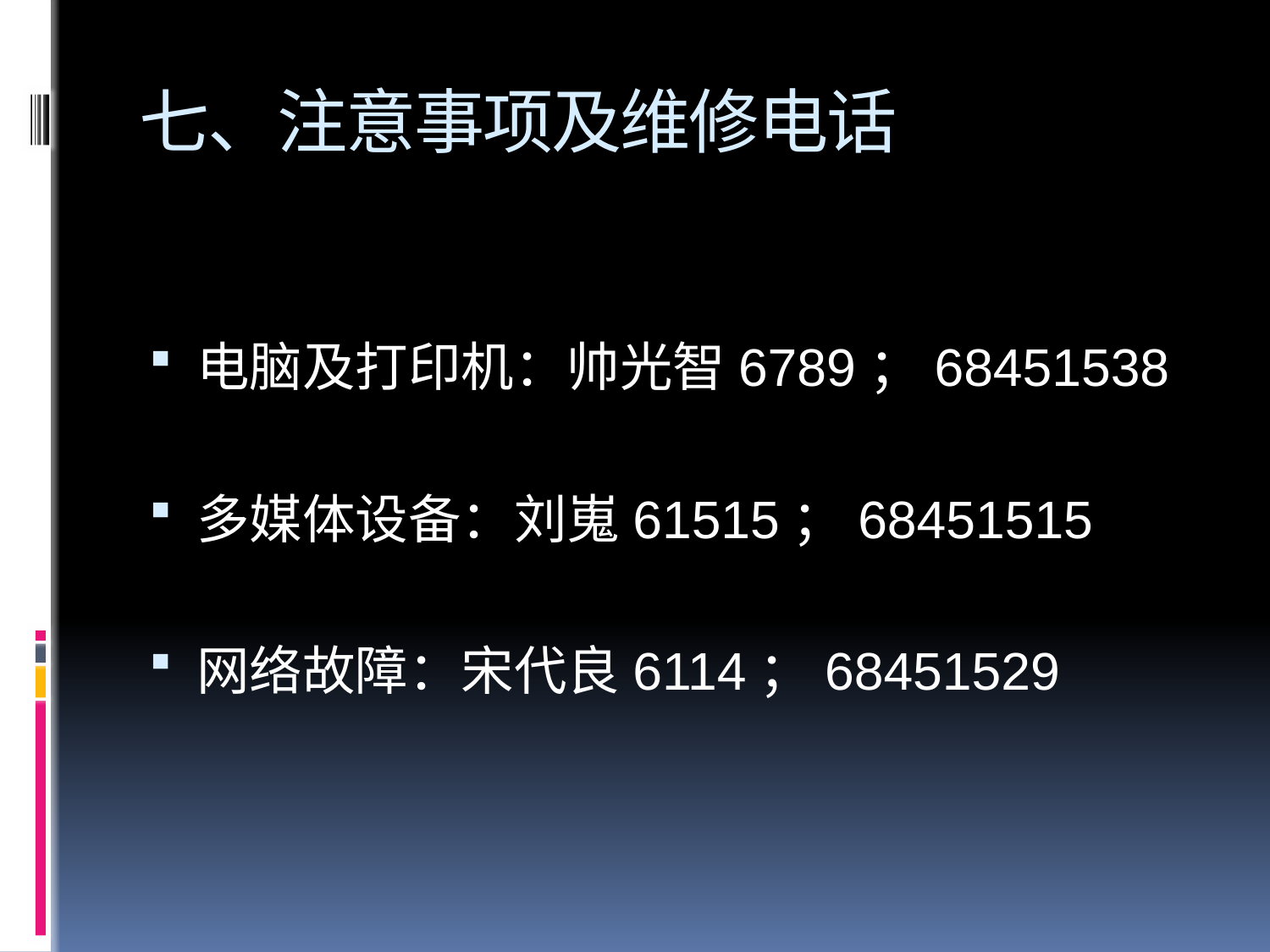

# 七、注意事项及维修电话
电脑及打印机：帅光智6789；68451538

多媒体设备：刘嵬61515；68451515

网络故障：宋代良6114；68451529